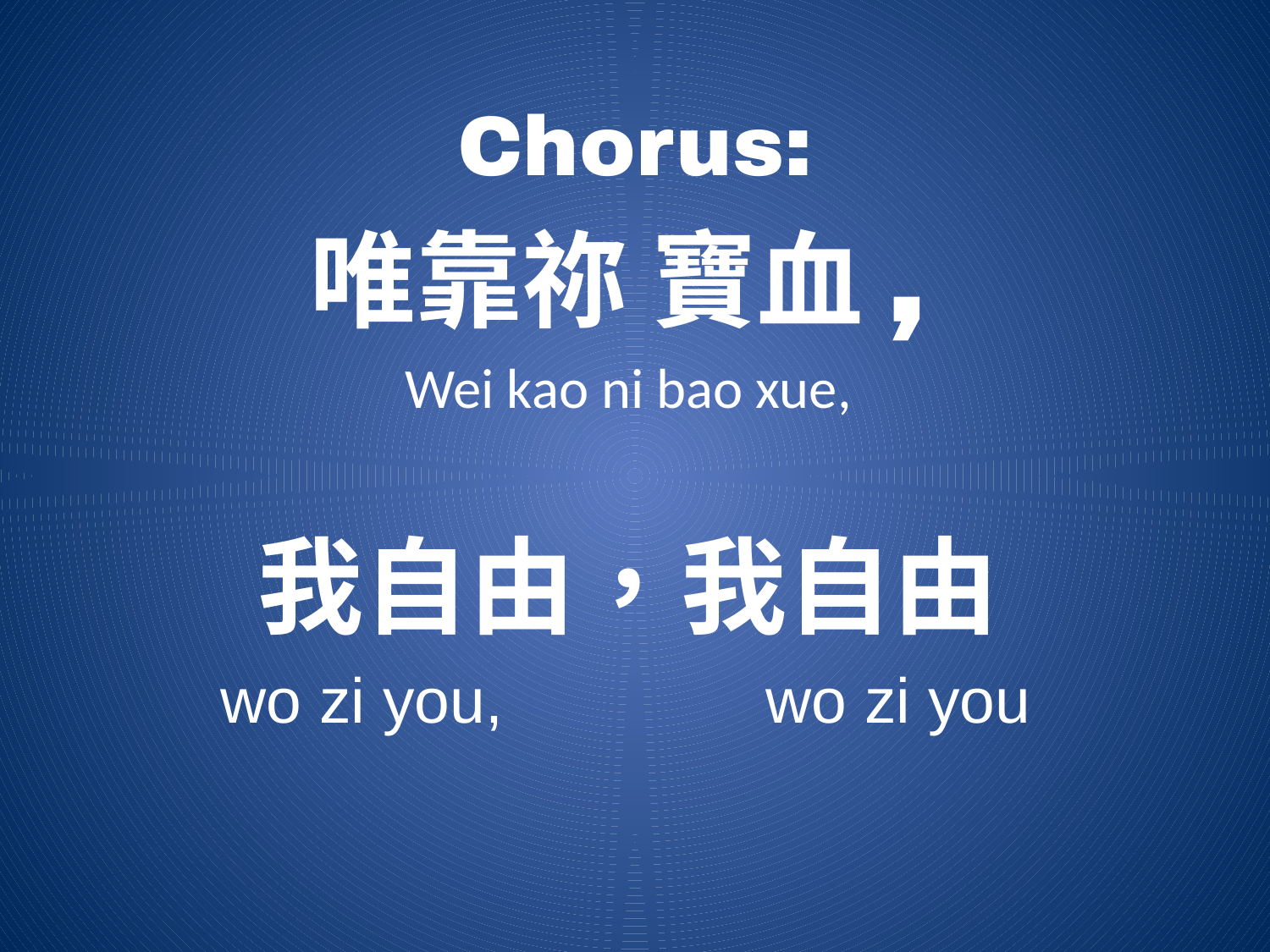

Chorus:
唯靠祢 寶血,
Wei kao ni bao xue,

我自由，我自由
wo zi you,               wo zi you